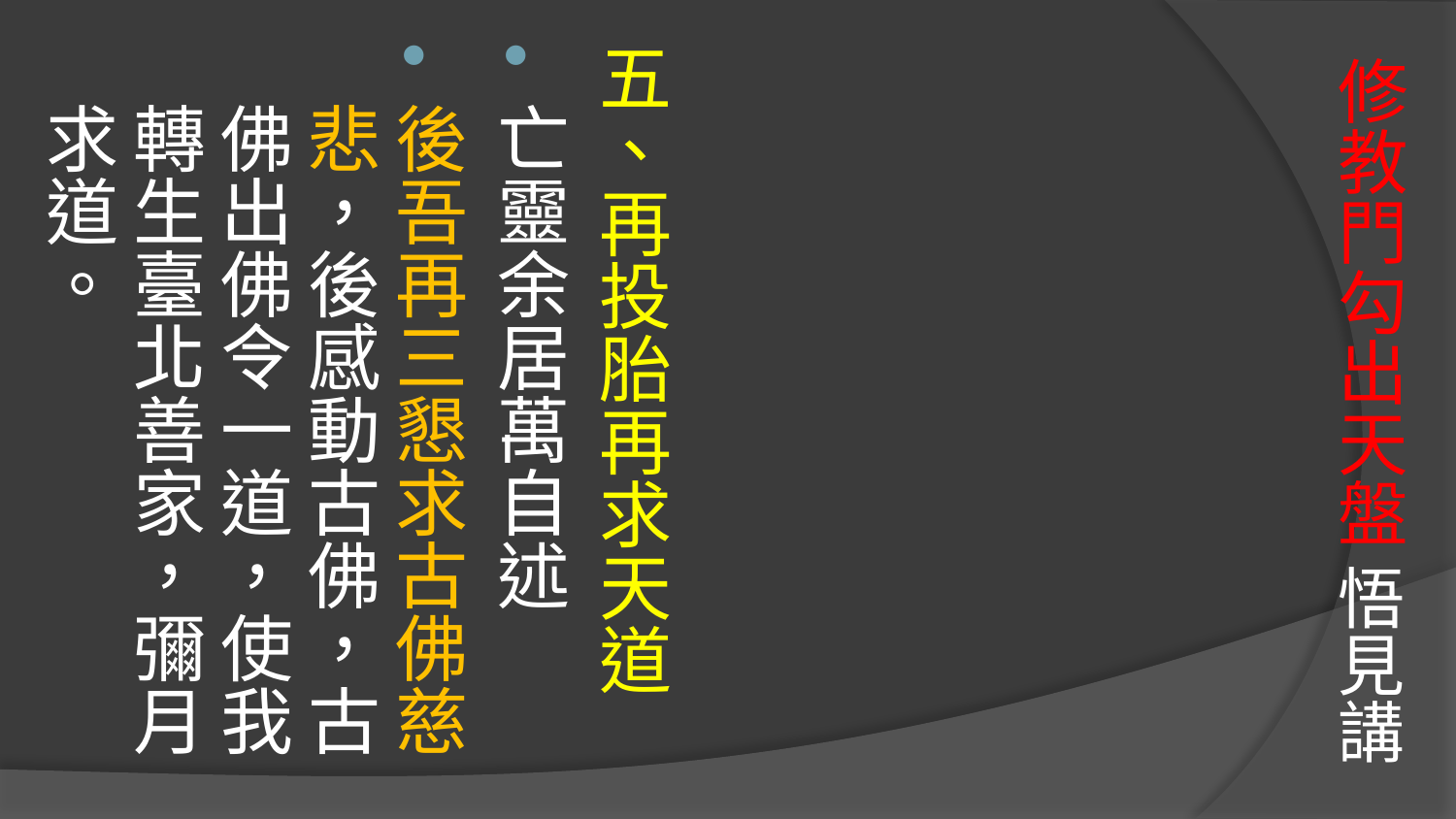

五、再投胎再求天道
亡靈余居萬自述
後吾再三懇求古佛慈悲，後感動古佛，古佛出佛令一道，使我轉生臺北善家，彌月求道。
# 修教門勾出天盤 悟見講